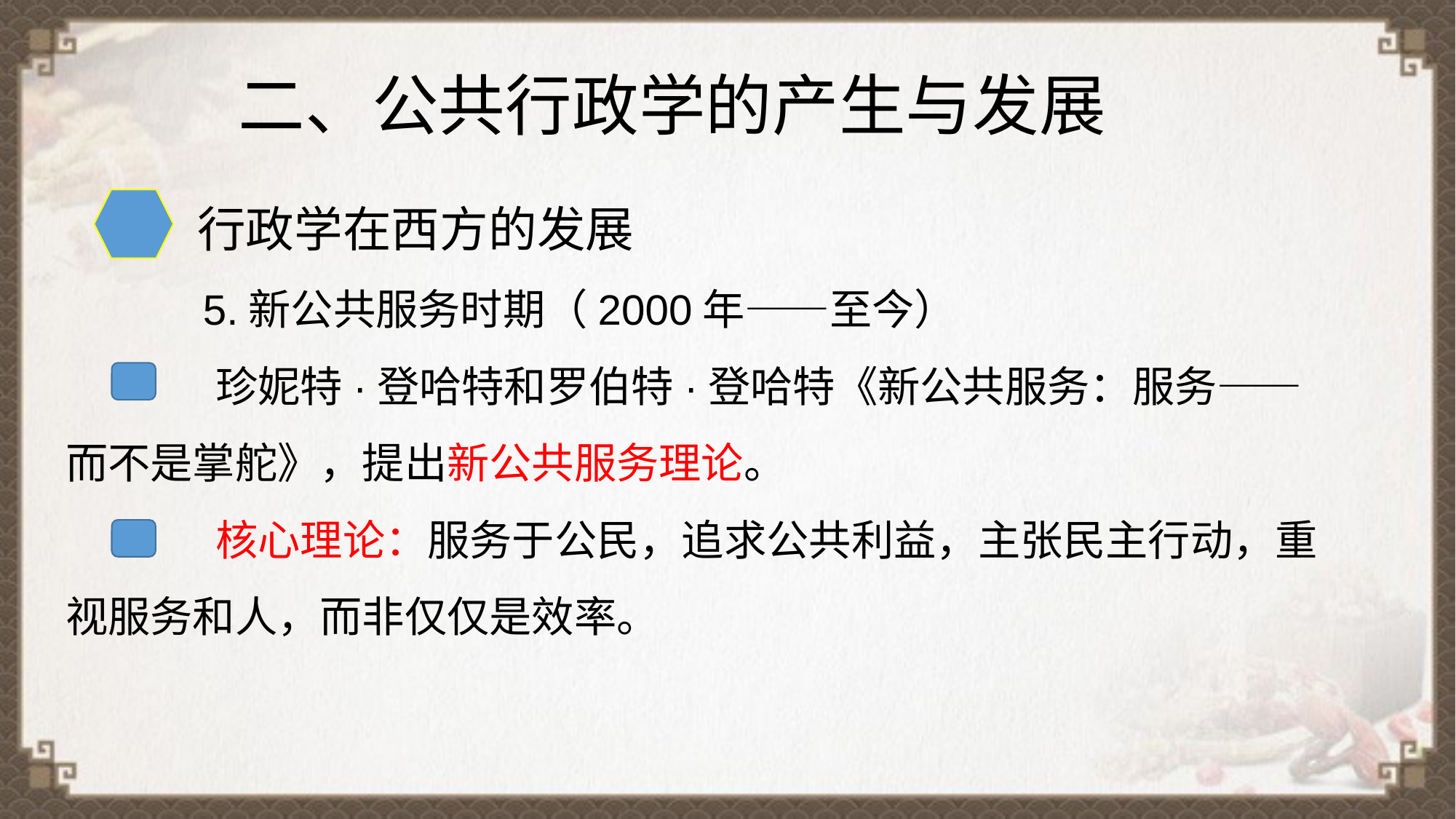

二、公共行政学的产生与发展
      行政学在西方的发展
       5.新公共服务时期（2000年——至今）
         珍妮特·登哈特和罗伯特·登哈特《新公共服务：服务——而不是掌舵》，提出新公共服务理论。
         核心理论：服务于公民，追求公共利益，主张民主行动，重视服务和人，而非仅仅是效率。